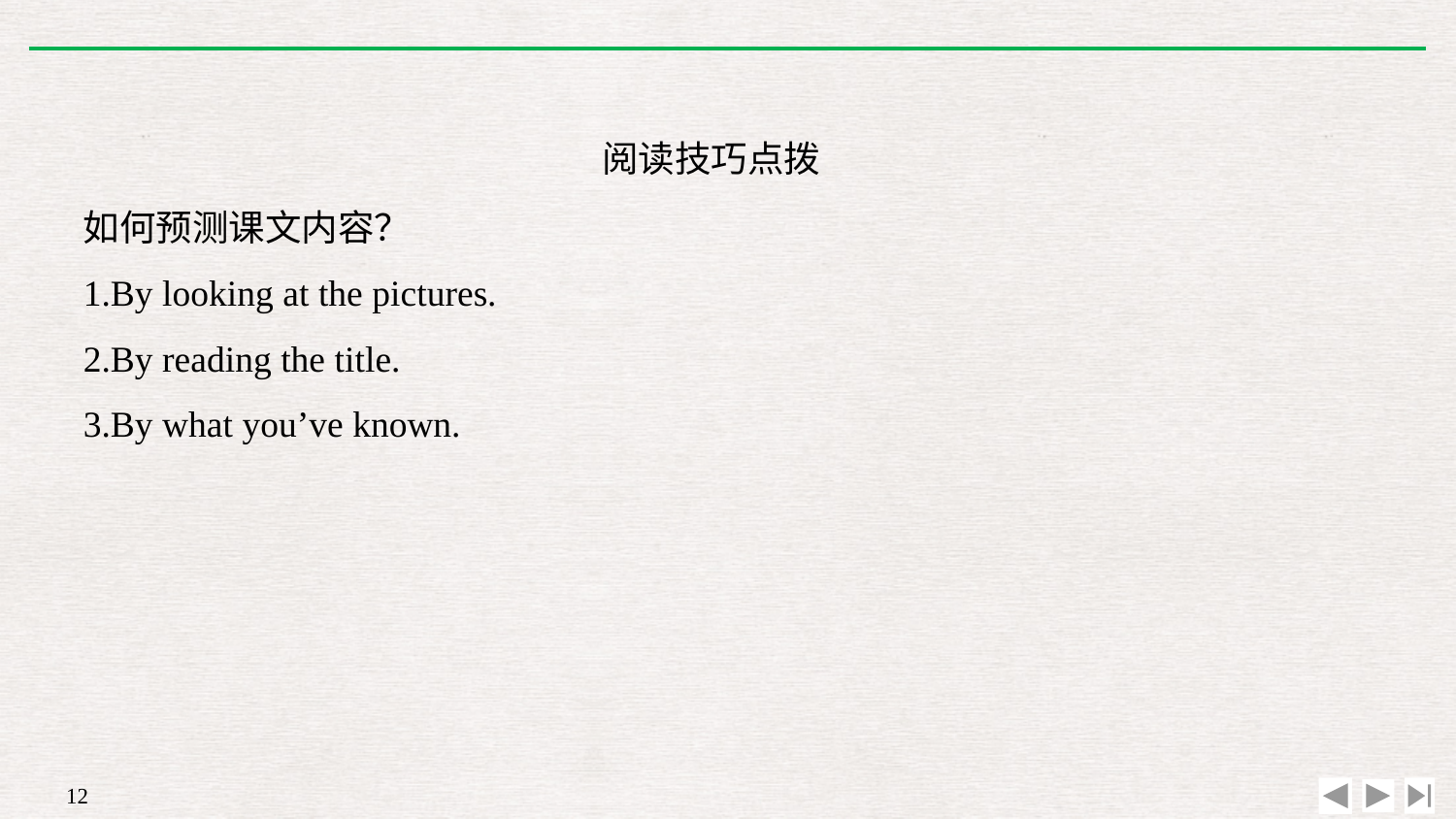

阅读技巧点拨
如何预测课文内容？
1.By looking at the pictures.
2.By reading the title.
3.By what you’ve known.